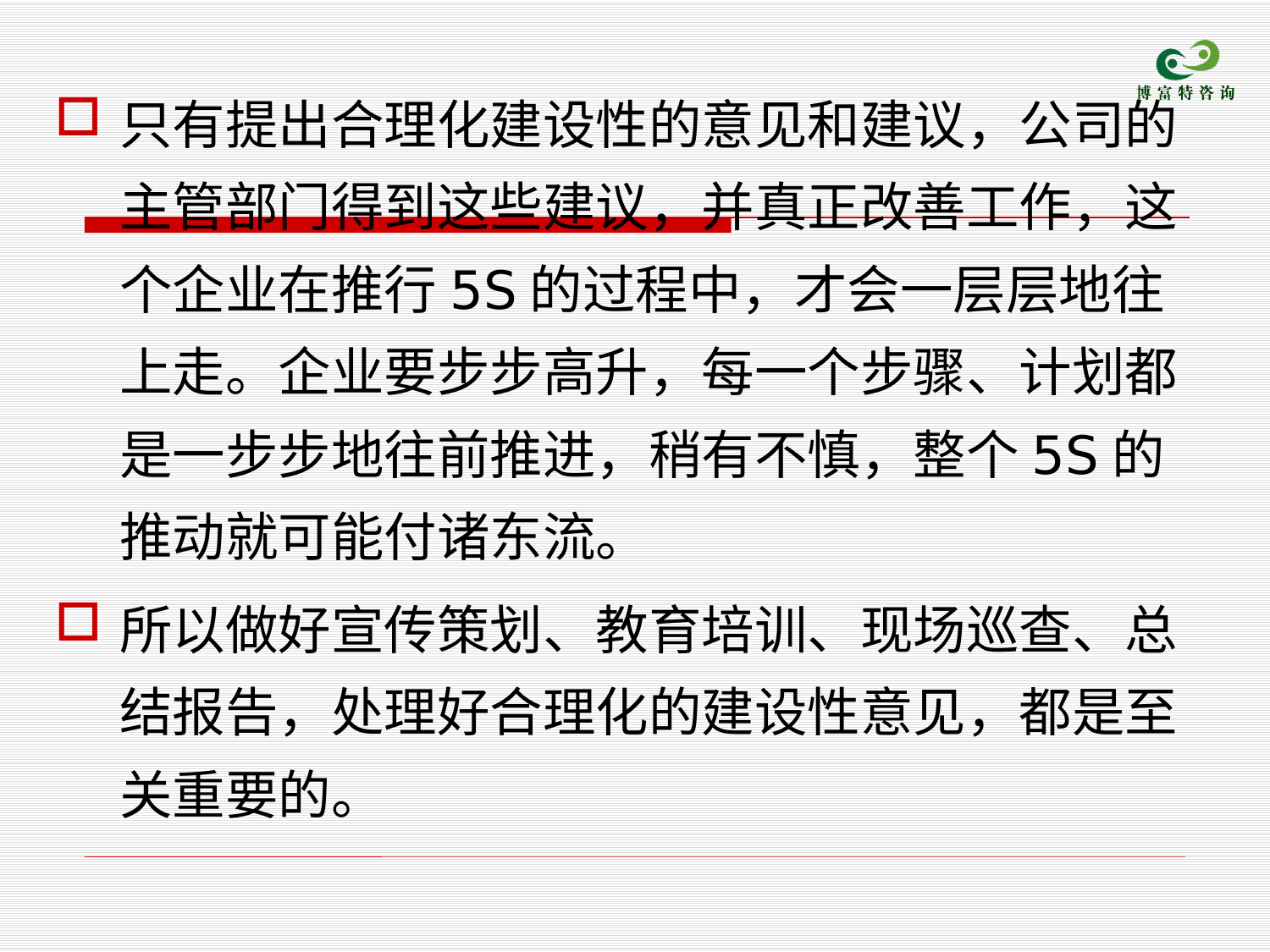

只有提出合理化建设性的意见和建议，公司的主管部门得到这些建议，并真正改善工作，这个企业在推行5S的过程中，才会一层层地往上走。企业要步步高升，每一个步骤、计划都是一步步地往前推进，稍有不慎，整个5S的推动就可能付诸东流。
所以做好宣传策划、教育培训、现场巡查、总结报告，处理好合理化的建设性意见，都是至关重要的。

409